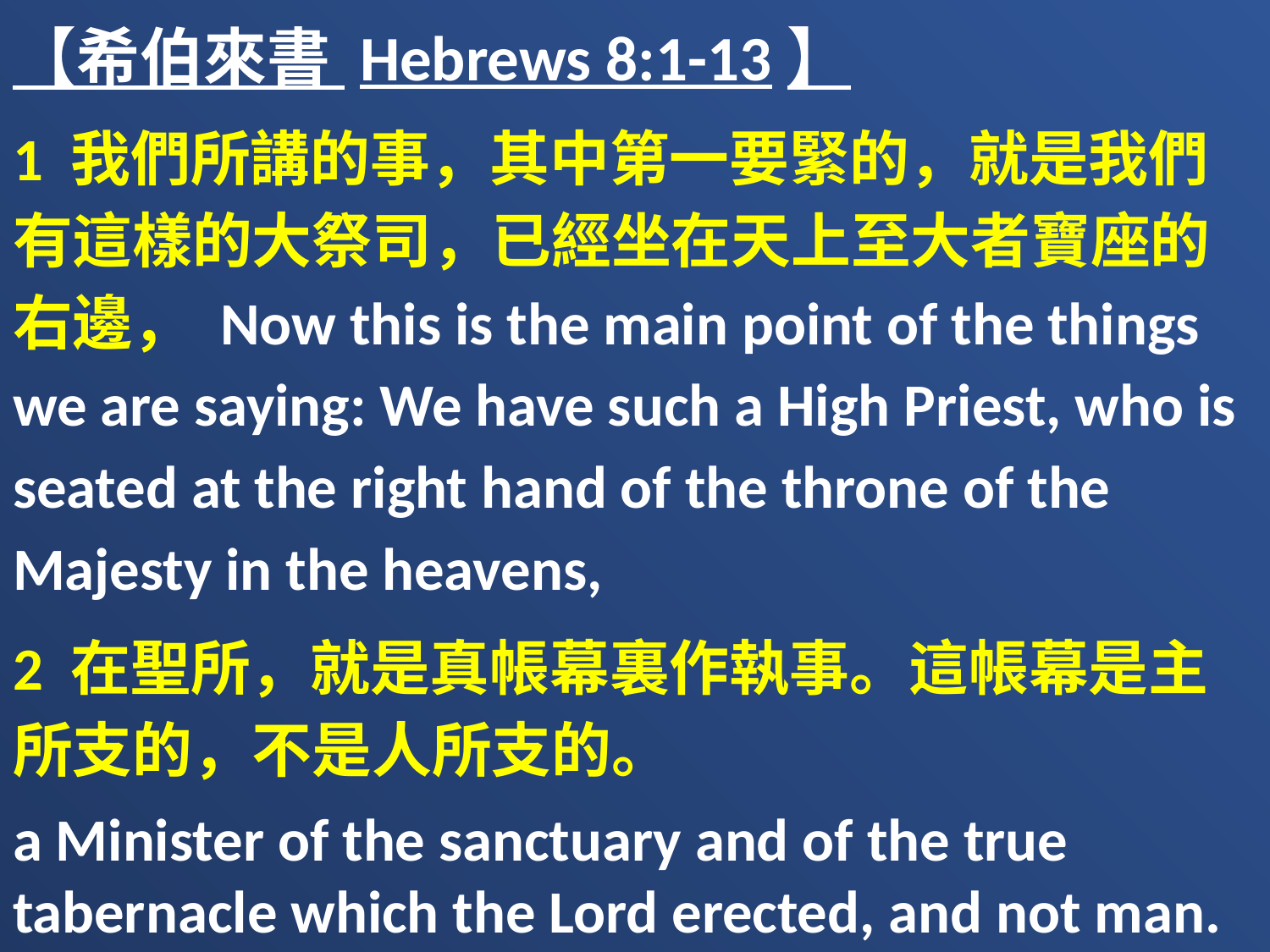

【希伯來書 Hebrews 8:1-13】
1 我們所講的事，其中第一要緊的，就是我們有這樣的大祭司，已經坐在天上至大者寶座的右邊， Now this is the main point of the things we are saying: We have such a High Priest, who is seated at the right hand of the throne of the Majesty in the heavens,
2 在聖所，就是真帳幕裏作執事。這帳幕是主所支的，不是人所支的。
a Minister of the sanctuary and of the true tabernacle which the Lord erected, and not man.